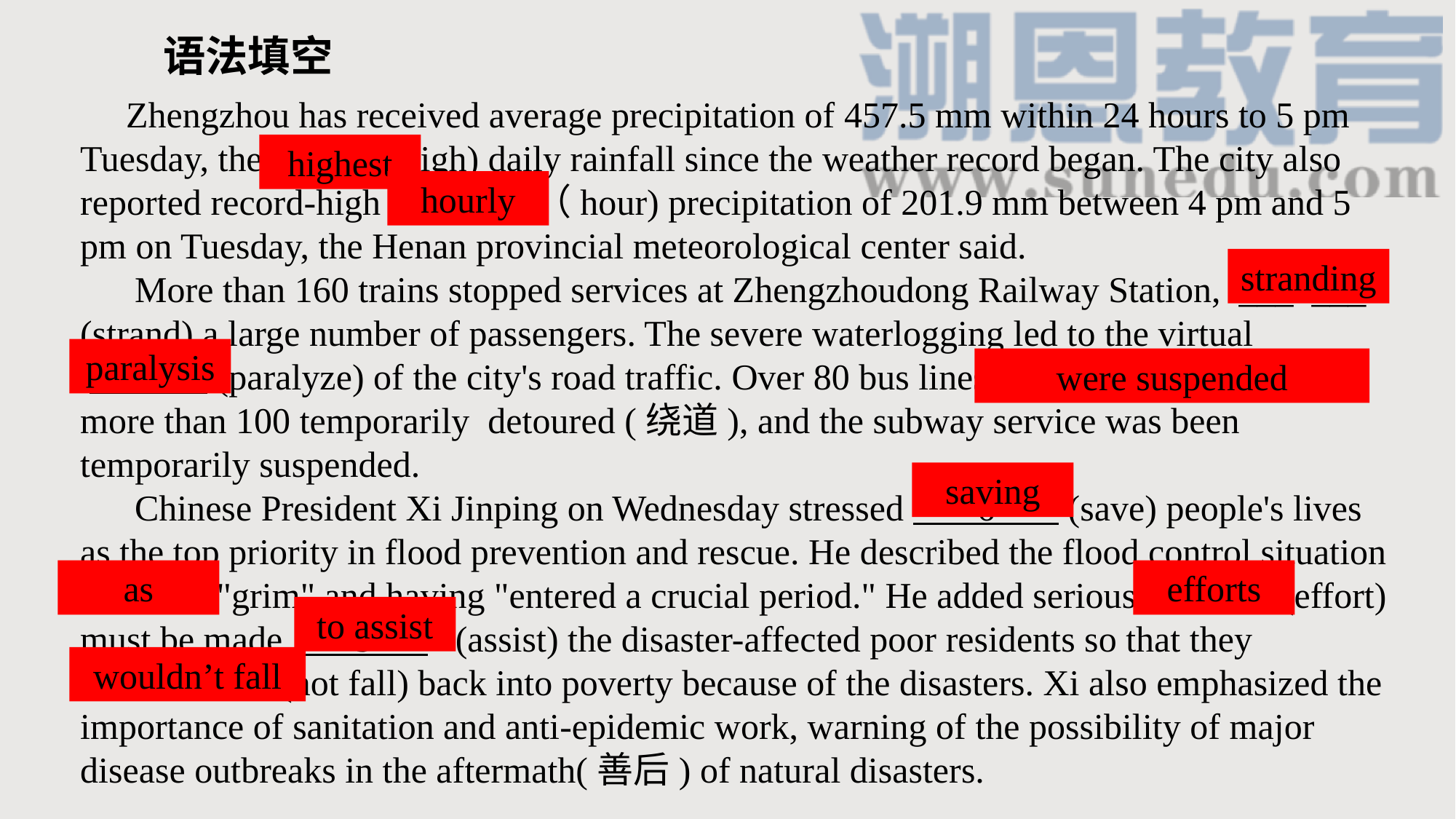

语法填空
      Zhengzhou has received average precipitation of 457.5 mm within 24 hours to 5 pm Tuesday, the      1      (high) daily rainfall since the weather record began. The city also reported record-high        2      （hour) precipitation of 201.9 mm between 4 pm and 5 pm on Tuesday, the Henan provincial meteorological center said.
      More than 160 trains stopped services at Zhengzhoudong Railway Station,  ___3___ (strand) a large number of passengers. The severe waterlogging led to the virtual
       4      (paralyze) of the city's road traffic. Over 80 bus lines          5         (suspend), more than 100 temporarily  detoured (绕道), and the subway service was been temporarily suspended.
      Chinese President Xi Jinping on Wednesday stressed        6        (save) people's lives as the top priority in flood prevention and rescue. He described the flood control situation
       7      "grim" and having "entered a crucial period." He added serious       8       (effort) must be made        9         (assist) the disaster-affected poor residents so that they
         10         (not fall) back into poverty because of the disasters. Xi also emphasized the importance of sanitation and anti-epidemic work, warning of the possibility of major disease outbreaks in the aftermath(善后) of natural disasters.
highest
hourly
stranding
paralysis
were suspended
saving
as
efforts
to assist
wouldn’t fall